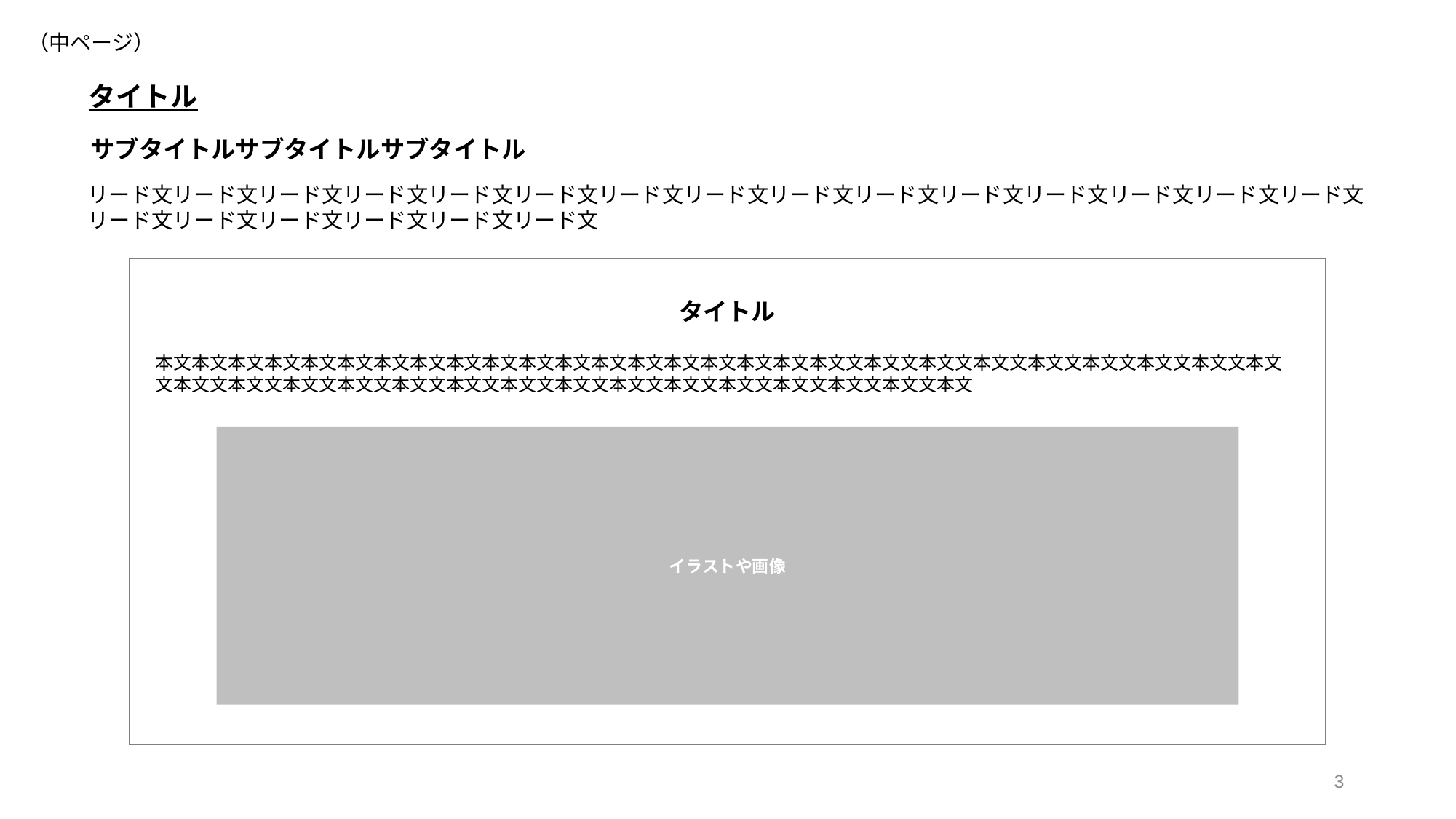

（中ページ）
タイトル
サブタイトルサブタイトルサブタイトル
リード文リード文リード文リード文リード文リード文リード文リード文リード文リード文リード文リード文リード文リード文リード文リード文リード文リード文リード文リード文リード文

タイトル

本文本文本文本文本文本文本文本文本文本文本文本文本文本文本文本文本文本文本文文本文文本文文本文文本文文本文文本文文本文文本文文本文文本文文本文文本文文本文文本文文本文文本文文本文文本文文本文文本文文本文文本文文本文
イラストや画像
3